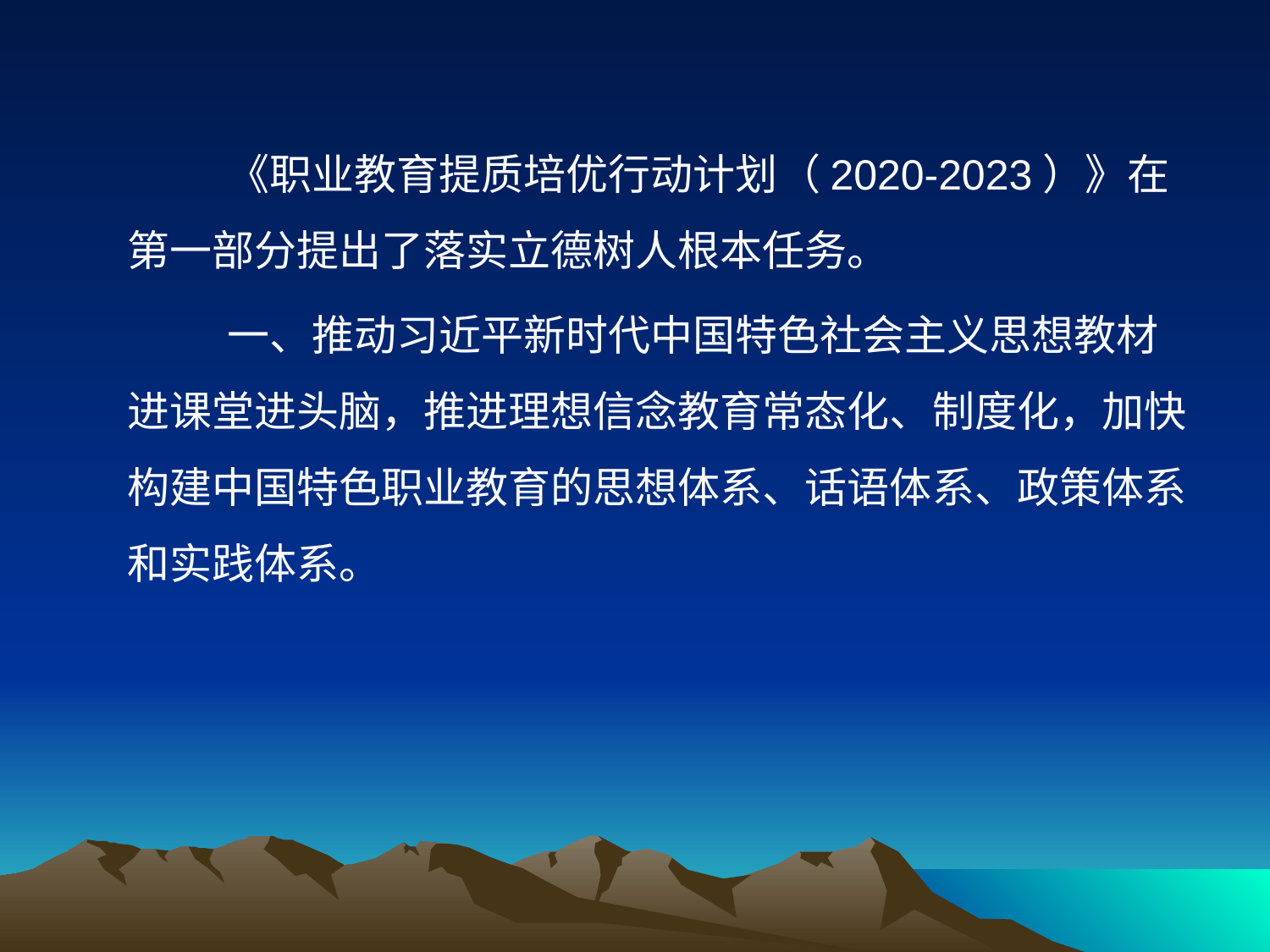

《职业教育提质培优行动计划（2020-2023）》在第一部分提出了落实立德树人根本任务。
一、推动习近平新时代中国特色社会主义思想教材进课堂进头脑，推进理想信念教育常态化、制度化，加快构建中国特色职业教育的思想体系、话语体系、政策体系和实践体系。